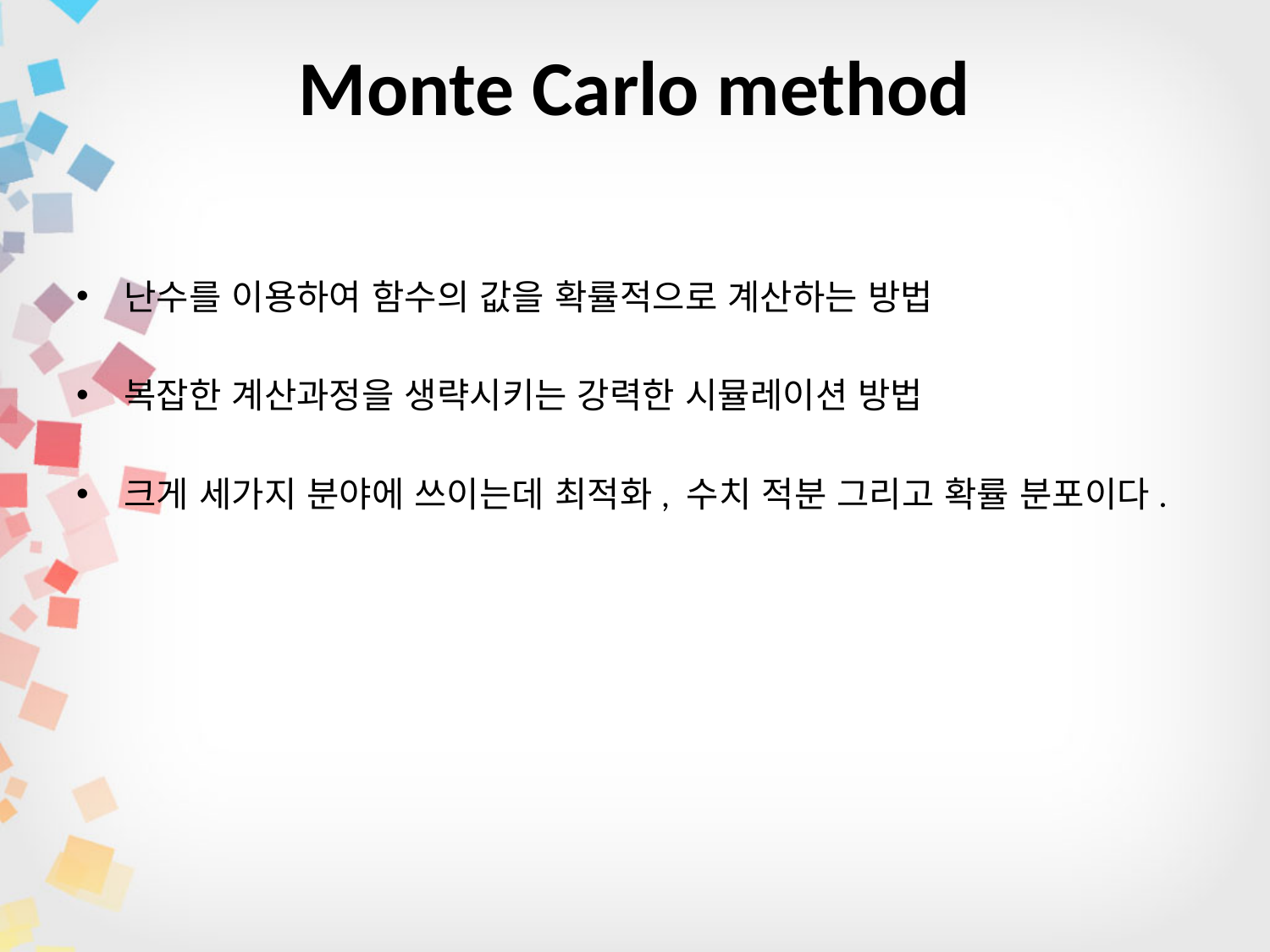

# Monte Carlo method

난수를 이용하여 함수의 값을 확률적으로 계산하는 방법

복잡한 계산과정을 생략시키는 강력한 시뮬레이션 방법

크게 세가지 분야에 쓰이는데 최적화, 수치 적분 그리고 확률 분포이다.